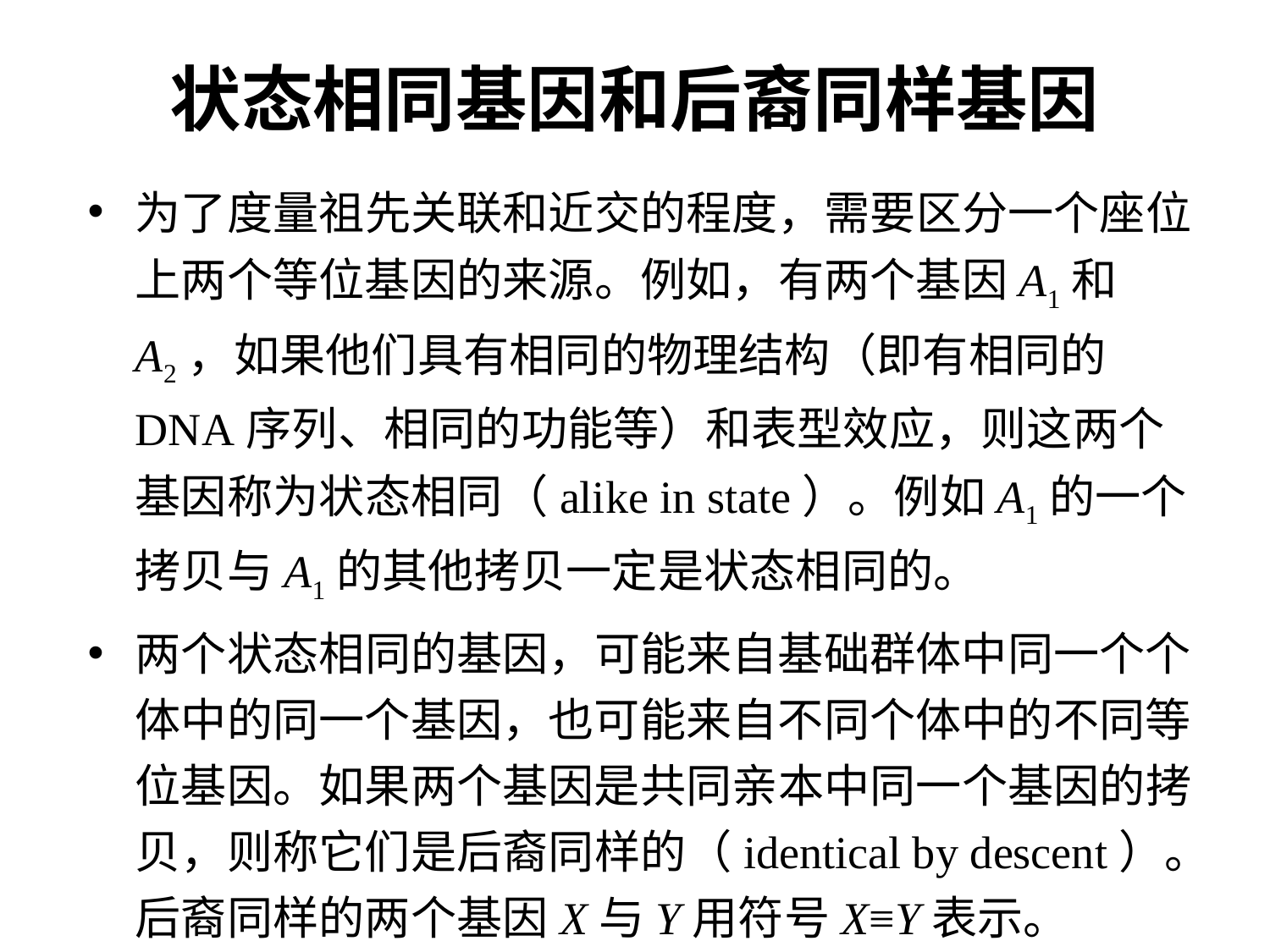

# 状态相同基因和后裔同样基因
为了度量祖先关联和近交的程度，需要区分一个座位上两个等位基因的来源。例如，有两个基因A1和A2，如果他们具有相同的物理结构（即有相同的DNA序列、相同的功能等）和表型效应，则这两个基因称为状态相同（alike in state）。例如A1的一个拷贝与A1的其他拷贝一定是状态相同的。
两个状态相同的基因，可能来自基础群体中同一个个体中的同一个基因，也可能来自不同个体中的不同等位基因。如果两个基因是共同亲本中同一个基因的拷贝，则称它们是后裔同样的（identical by descent）。后裔同样的两个基因X与Y用符号X≡Y表示。